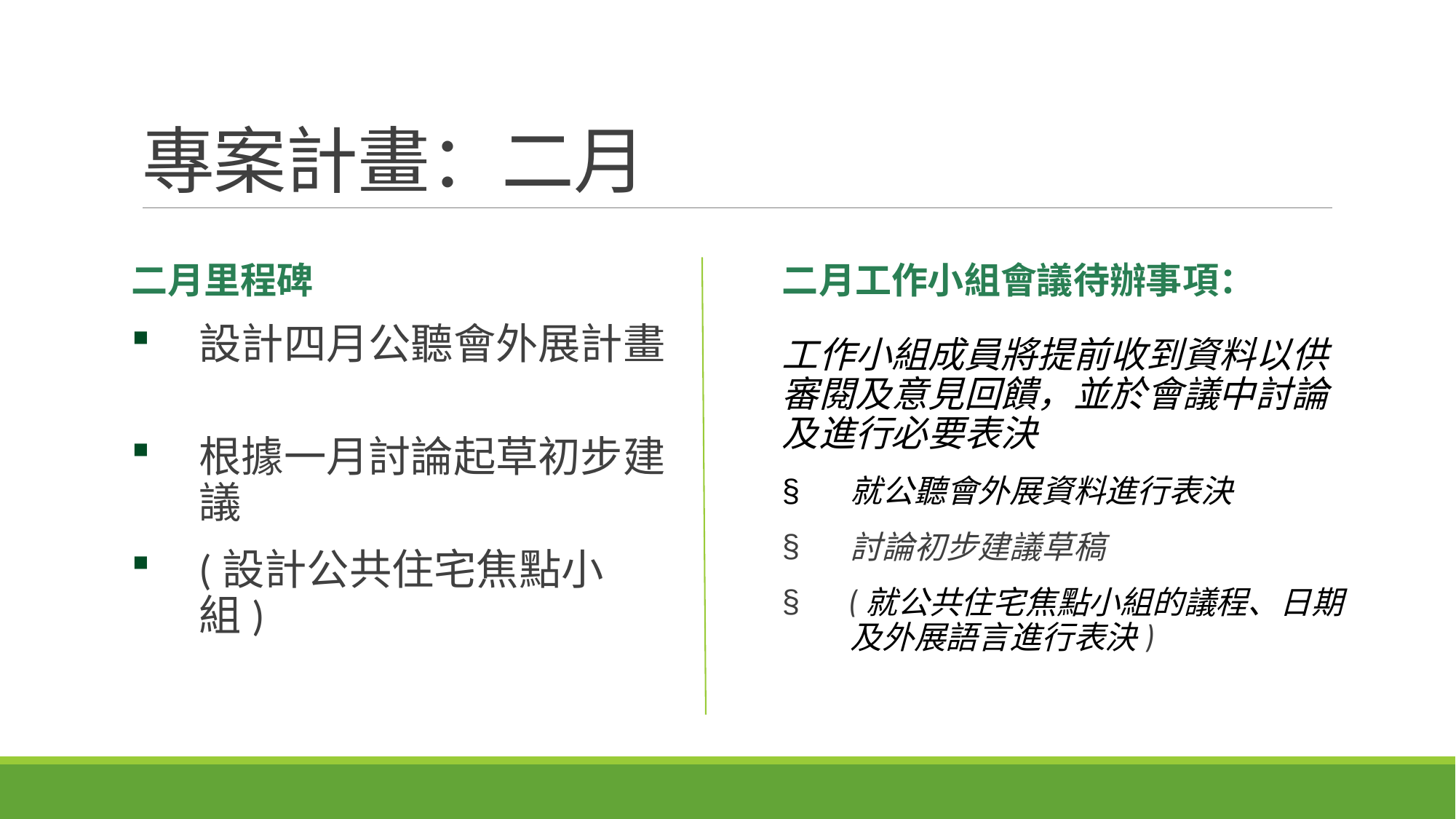

# 專案計畫：二月
二月里程碑
設計四月公聽會外展計畫
根據一月討論起草初步建議
(設計公共住宅焦點小組)

二月工作小組會議待辦事項：  
工作小組成員將提前收到資料以供審閱及意見回饋，並於會議中討論及進行必要表決
就公聽會外展資料進行表決
討論初步建議草稿
(就公共住宅焦點小組的議程、日期及外展語言進行表決)